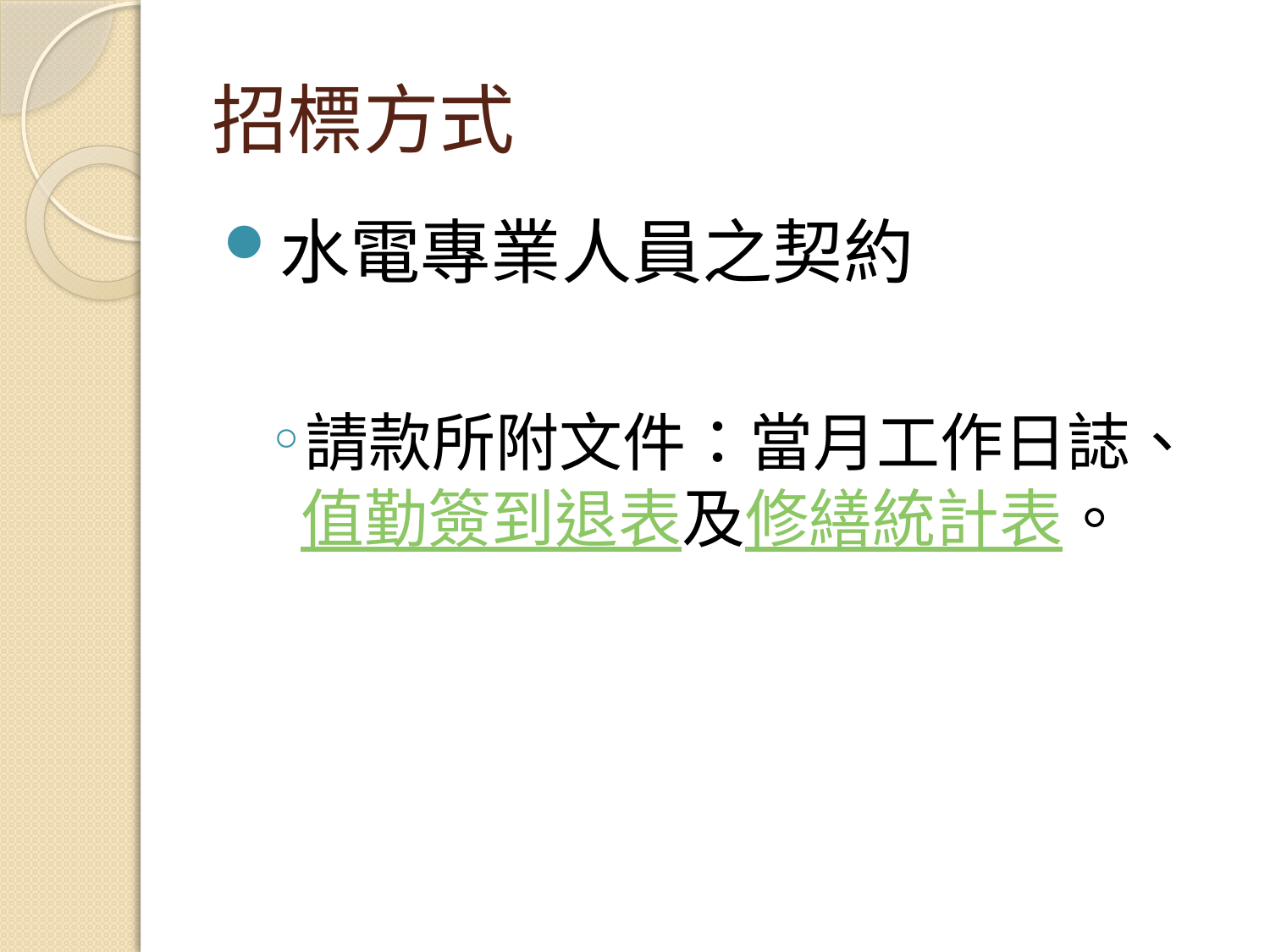

# 招標方式
水電專業人員之契約

請款所附文件：當月工作日誌、值勤簽到退表及修繕統計表。